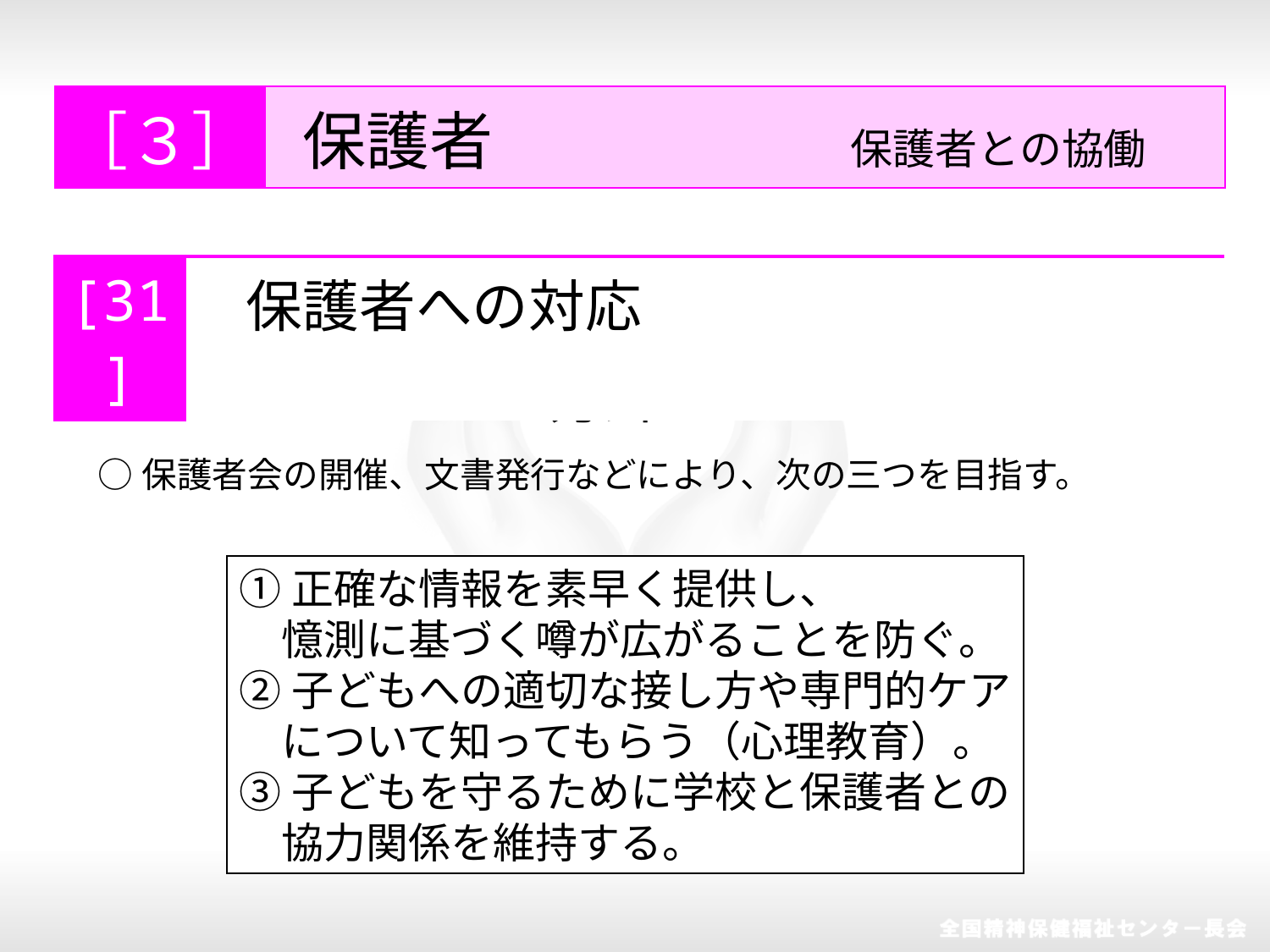

| ［３］ | 保護者　 　　　　　　　保護者との協働 |
| --- | --- |
| [31] | 保護者への対応 |
| --- | --- |
a 方針
○保護者会の開催、文書発行などにより、次の三つを目指す。
①正確な情報を素早く提供し、
　憶測に基づく噂が広がることを防ぐ。
②子どもへの適切な接し方や専門的ケア
　について知ってもらう（心理教育）。
③子どもを守るために学校と保護者との
　協力関係を維持する。